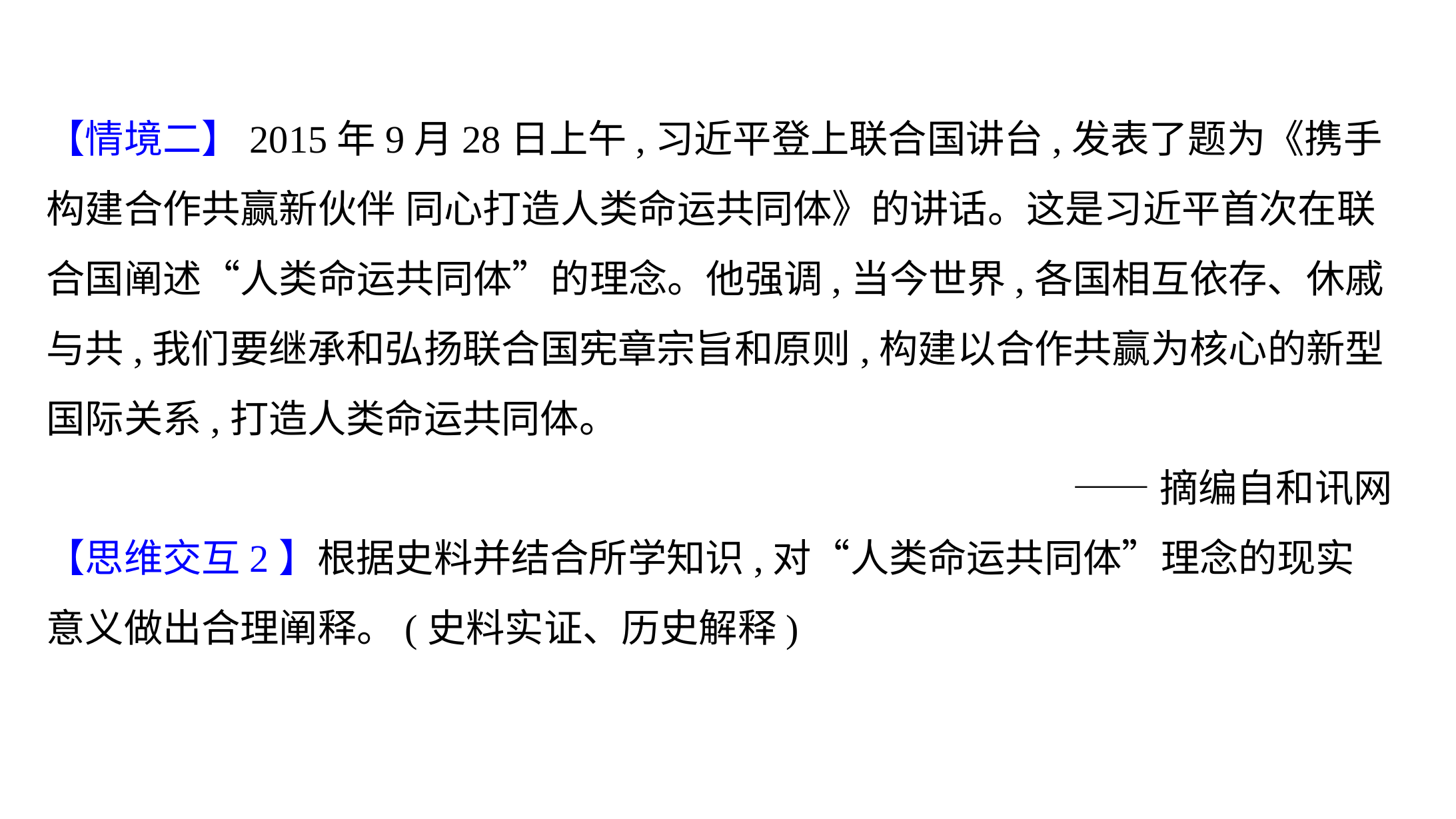

【情境二】2015年9月28日上午,习近平登上联合国讲台,发表了题为《携手构建合作共赢新伙伴 同心打造人类命运共同体》的讲话。这是习近平首次在联合国阐述“人类命运共同体”的理念。他强调,当今世界,各国相互依存、休戚与共,我们要继承和弘扬联合国宪章宗旨和原则,构建以合作共赢为核心的新型国际关系,打造人类命运共同体。
——摘编自和讯网
【思维交互2】根据史料并结合所学知识,对“人类命运共同体”理念的现实意义做出合理阐释。(史料实证、历史解释)